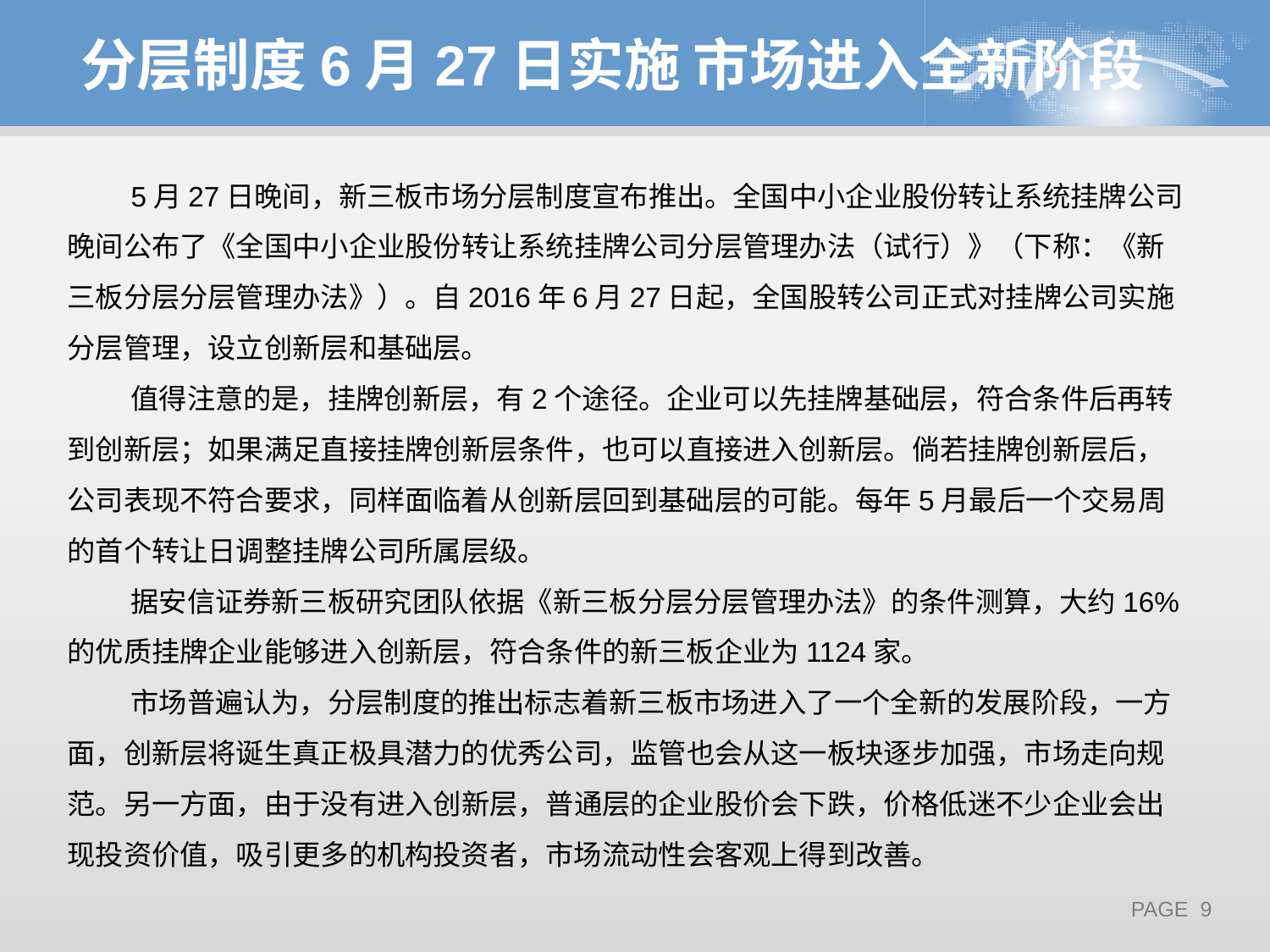

分层制度6月27日实施 市场进入全新阶段
5月27日晚间，新三板市场分层制度宣布推出。全国中小企业股份转让系统挂牌公司晚间公布了《全国中小企业股份转让系统挂牌公司分层管理办法（试行）》（下称：《新三板分层分层管理办法》）。自2016年6月27日起，全国股转公司正式对挂牌公司实施分层管理，设立创新层和基础层。
值得注意的是，挂牌创新层，有2个途径。企业可以先挂牌基础层，符合条件后再转到创新层；如果满足直接挂牌创新层条件，也可以直接进入创新层。倘若挂牌创新层后，公司表现不符合要求，同样面临着从创新层回到基础层的可能。每年5月最后一个交易周的首个转让日调整挂牌公司所属层级。
据安信证券新三板研究团队依据《新三板分层分层管理办法》的条件测算，大约16%的优质挂牌企业能够进入创新层，符合条件的新三板企业为1124家。
市场普遍认为，分层制度的推出标志着新三板市场进入了一个全新的发展阶段，一方面，创新层将诞生真正极具潜力的优秀公司，监管也会从这一板块逐步加强，市场走向规范。另一方面，由于没有进入创新层，普通层的企业股价会下跌，价格低迷不少企业会出现投资价值，吸引更多的机构投资者，市场流动性会客观上得到改善。